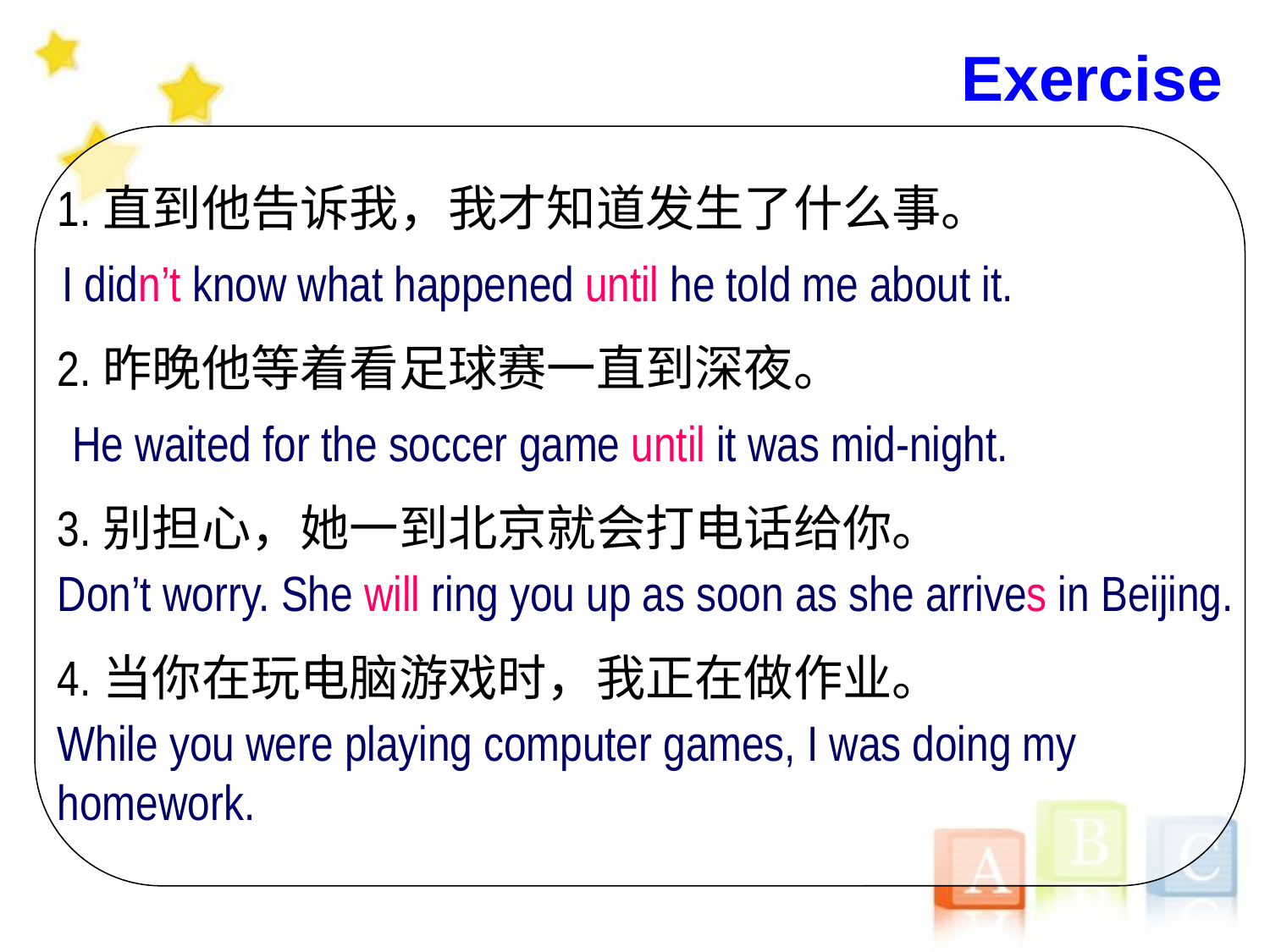

Exercise

1.直到他告诉我，我才知道发生了什么事。
I didn’t know what happened until he told me about it.
2.昨晚他等着看足球赛一直到深夜。
He waited for the soccer game until it was mid-night.
3.别担心，她一到北京就会打电话给你。
Don’t worry. She will ring you up as soon as she arrives in Beijing.
4.当你在玩电脑游戏时，我正在做作业。
While you were playing computer games, I was doing my homework.